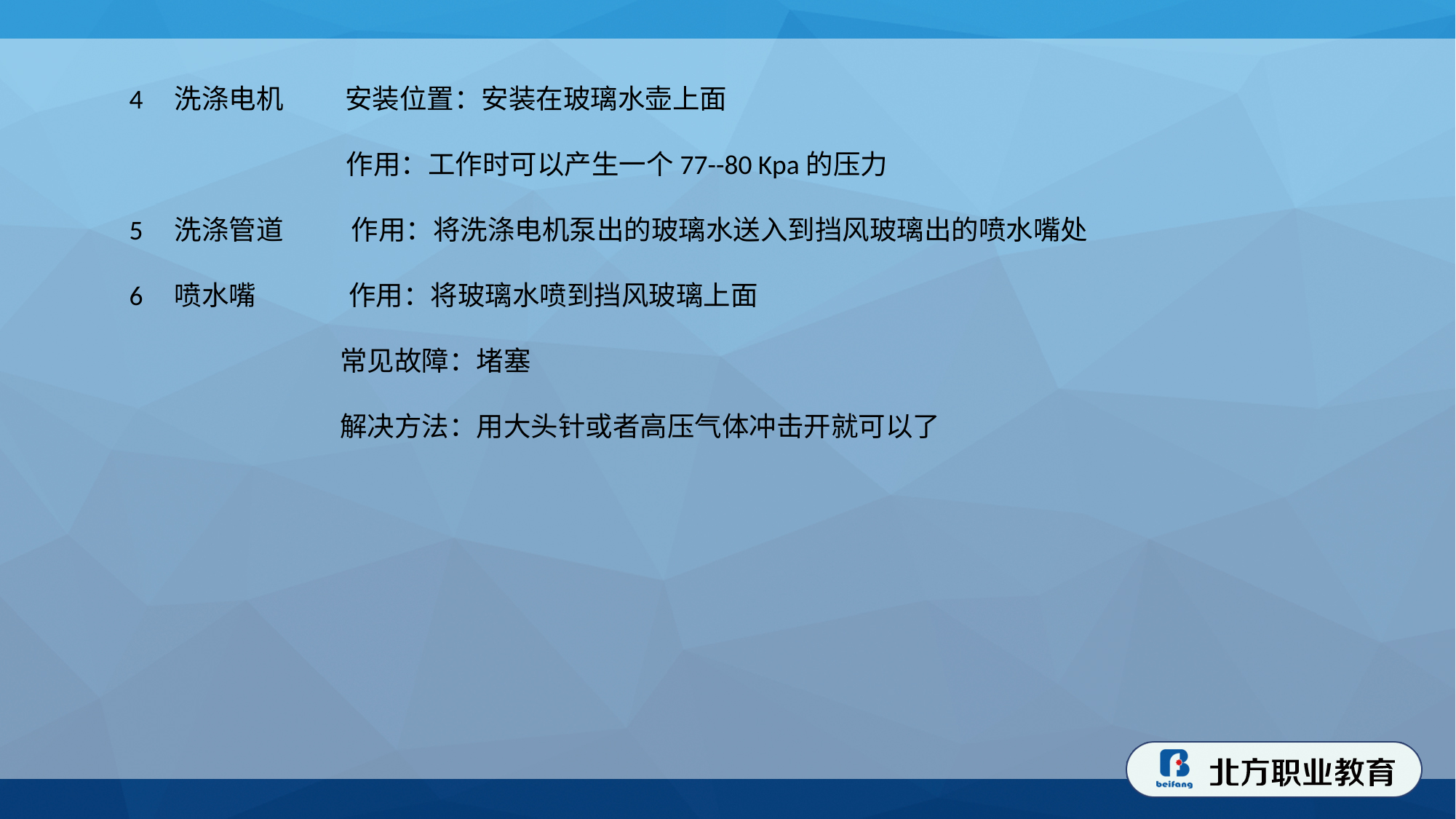

4    洗涤电机          安装位置：安装在玻璃水壶上面

                                  作用：工作时可以产生一个77--80 Kpa的压力

5    洗涤管道           作用：将洗涤电机泵出的玻璃水送入到挡风玻璃出的喷水嘴处

6    喷水嘴               作用：将玻璃水喷到挡风玻璃上面

                                 常见故障：堵塞

                                 解决方法：用大头针或者高压气体冲击开就可以了